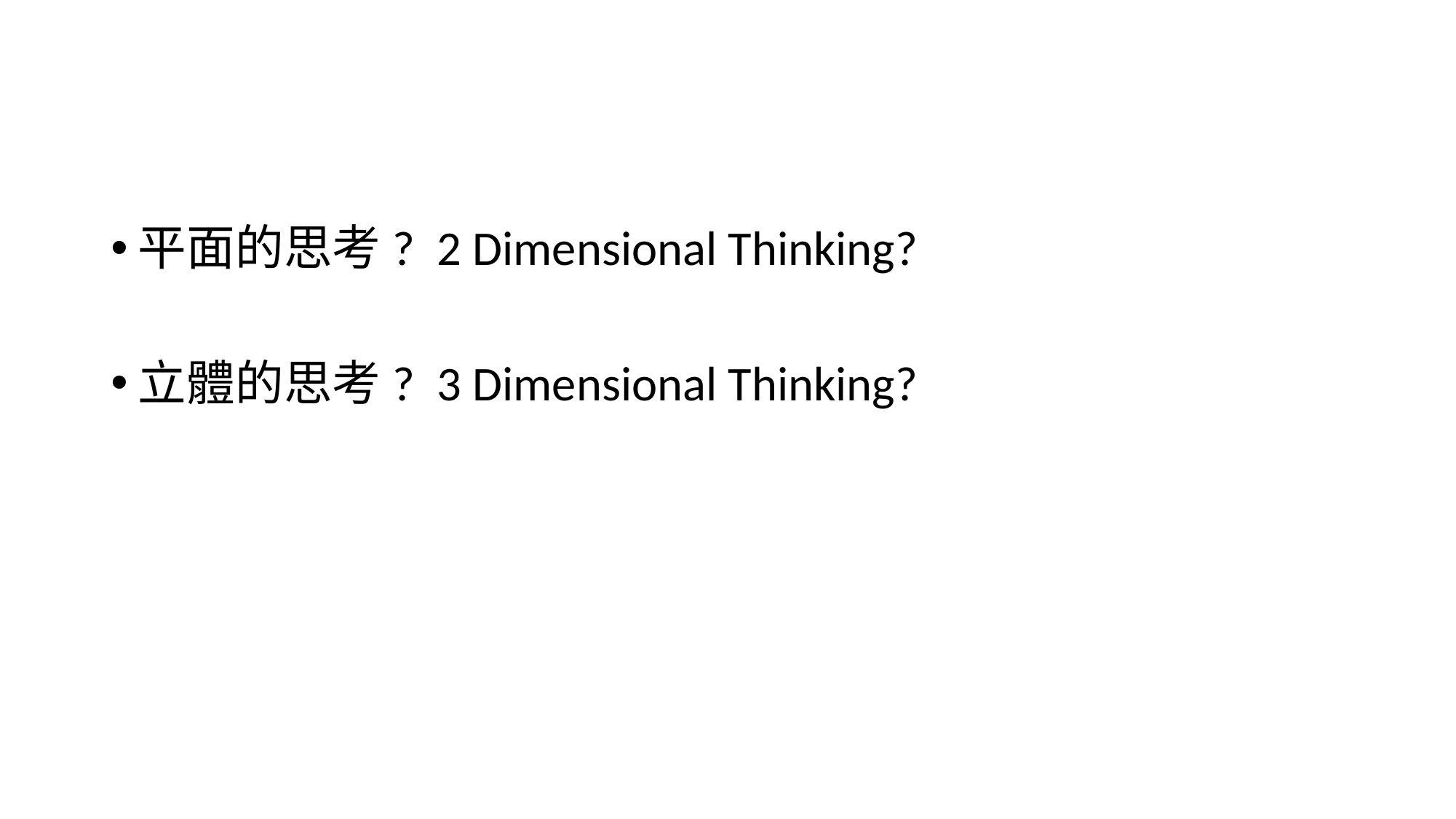

#
平面的思考?  2 Dimensional Thinking?

立體的思考?  3 Dimensional Thinking?